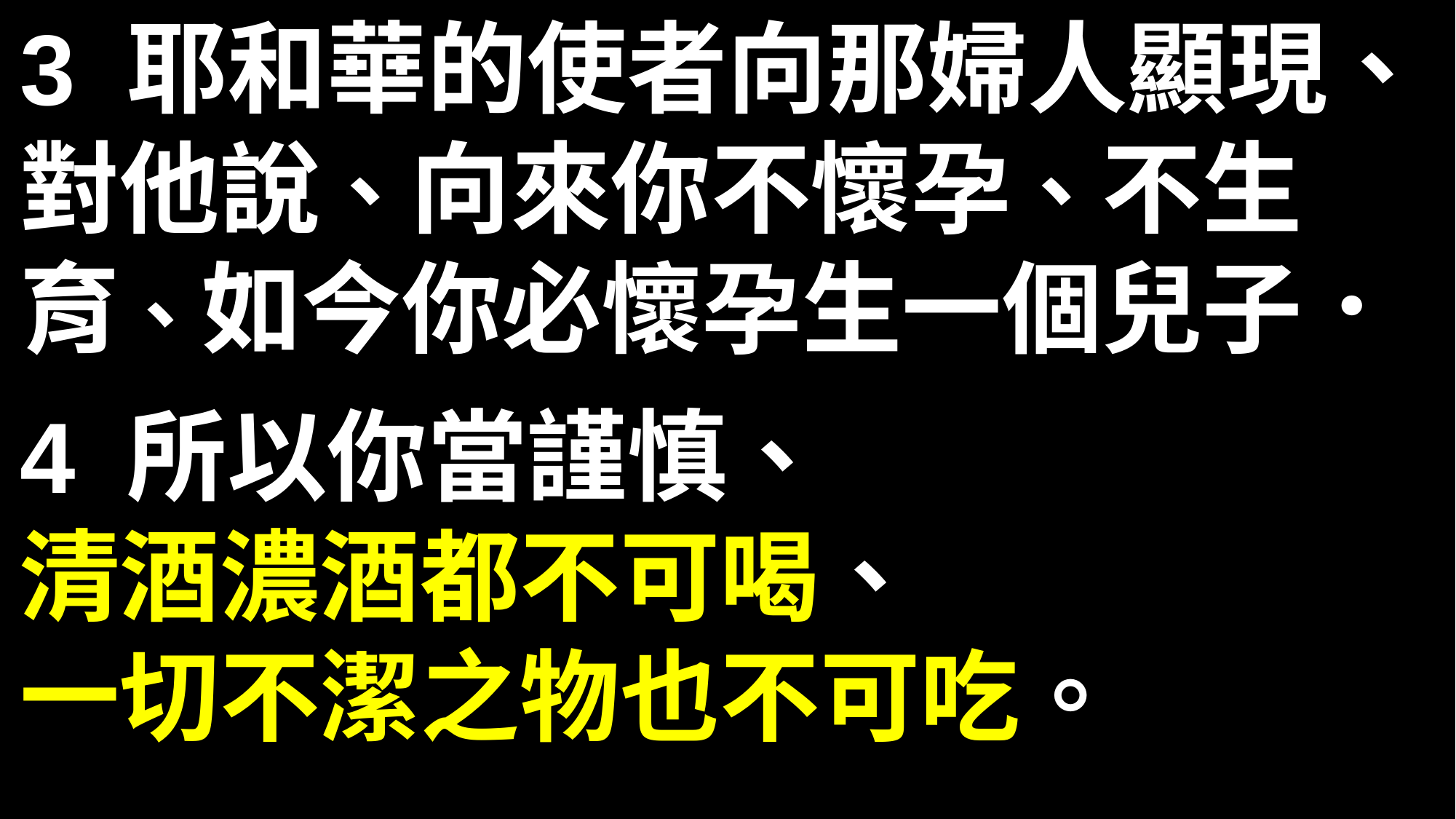

3 耶和華的使者向那婦人顯現、
對他說、向來你不懷孕、不生育、如今你必懷孕生一個兒子．
4 所以你當謹慎、
清酒濃酒都不可喝、
一切不潔之物也不可吃。